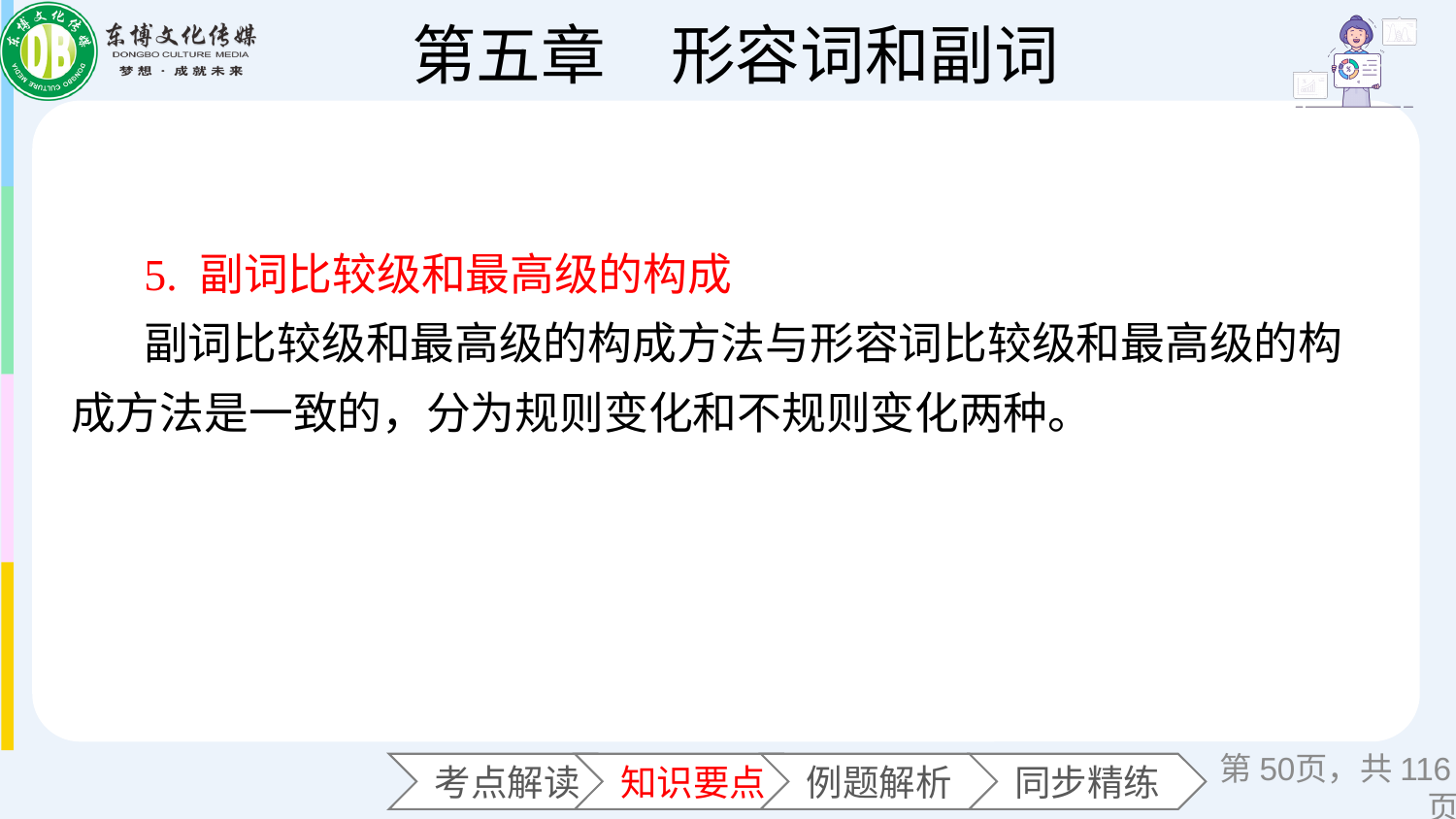

5. 副词比较级和最高级的构成
副词比较级和最高级的构成方法与形容词比较级和最高级的构成方法是一致的，分为规则变化和不规则变化两种。
第50页，共116页